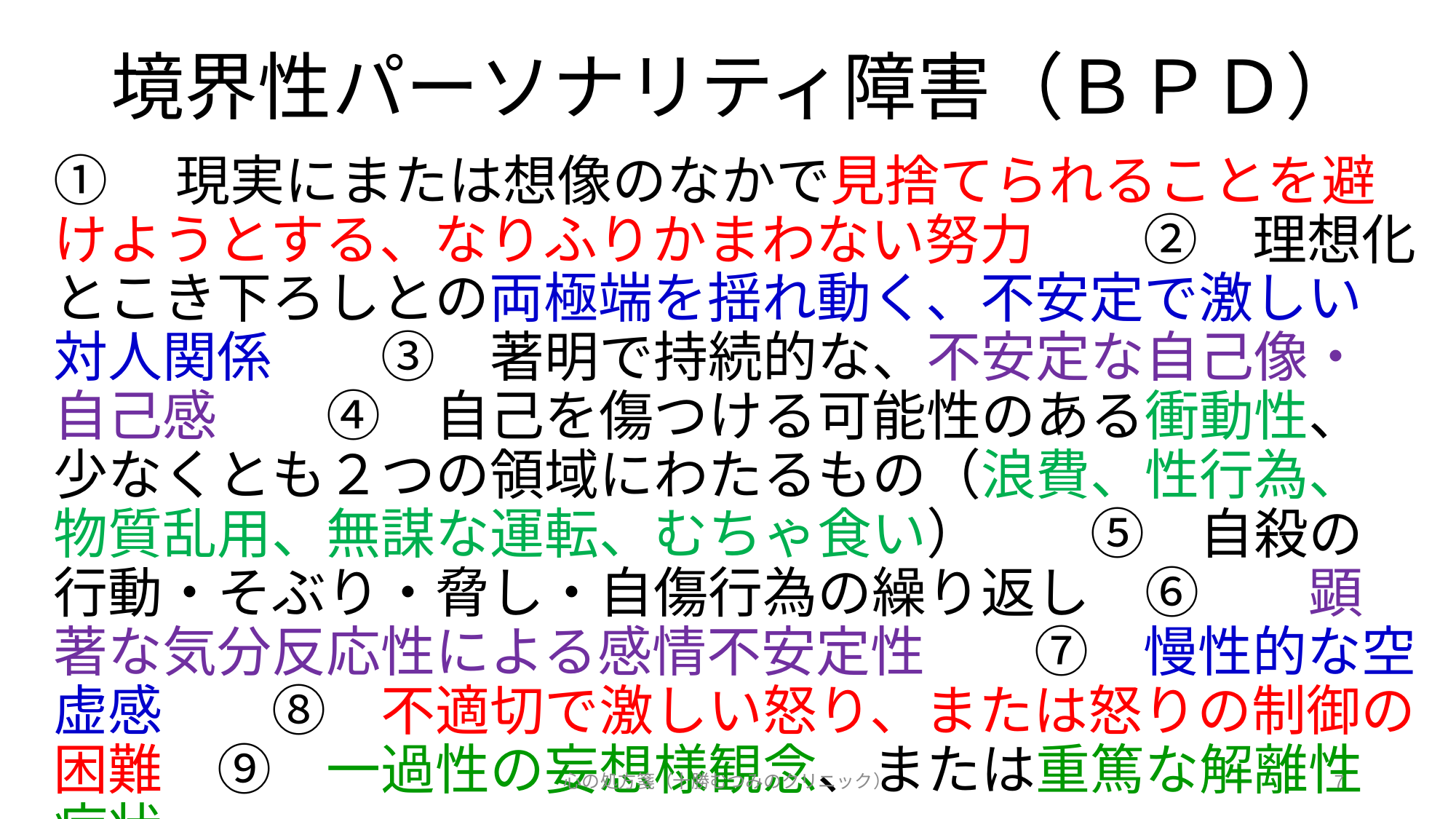

# 境界性パーソナリティ障害（ＢＰＤ）
①　現実にまたは想像のなかで見捨てられることを避けようとする、なりふりかまわない努力　　②　理想化とこき下ろしとの両極端を揺れ動く、不安定で激しい対人関係　　③　著明で持続的な、不安定な自己像・自己感　　④　自己を傷つける可能性のある衝動性、少なくとも２つの領域にわたるもの（浪費、性行為、物質乱用、無謀な運転、むちゃ食い）　　⑤　自殺の行動・そぶり・脅し・自傷行為の繰り返し　⑥　　顕著な気分反応性による感情不安定性　　⑦　慢性的な空虚感　　⑧　不適切で激しい怒り、または怒りの制御の困難　⑨　一過性の妄想様観念、または重篤な解離性症状

心の処方箋（十勝むつみのクリニック）
7